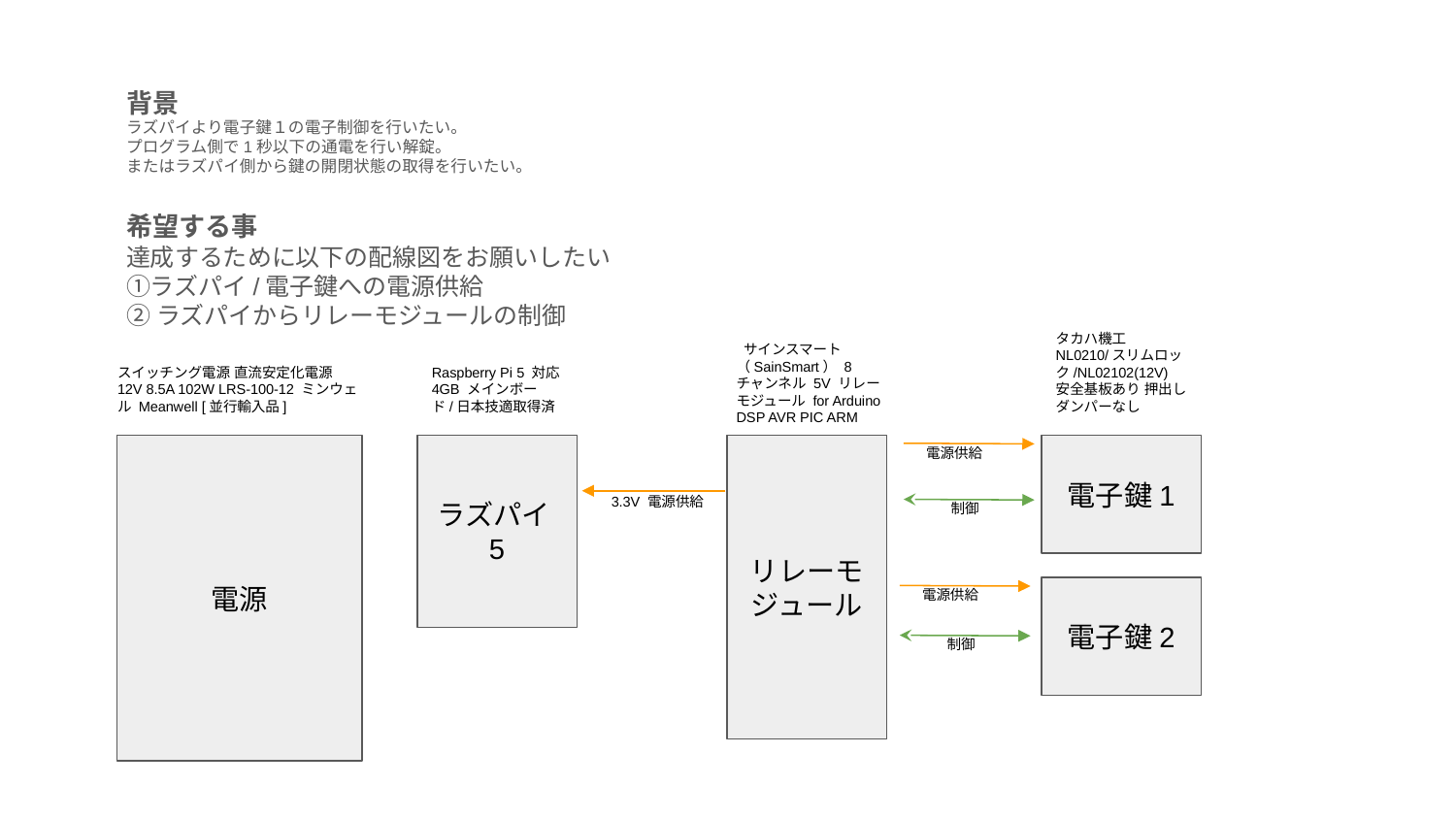

背景
ラズパイより電子鍵１の電子制御を行いたい。
プログラム側で1秒以下の通電を行い解錠。
またはラズパイ側から鍵の開閉状態の取得を行いたい。
希望する事
達成するために以下の配線図をお願いしたい
①ラズパイ/電子鍵への電源供給
②ラズパイからリレーモジュールの制御
タカハ機工　NL0210/スリムロック/NL02102(12V)
安全基板あり 押出しダンパーなし
 サインスマート（SainSmart） 8チャンネル 5V リレーモジュール for Arduino DSP AVR PIC ARM
スイッチング電源 直流安定化電源 12V 8.5A 102W LRS-100-12 ミンウェル Meanwell [並行輸入品]
Raspberry Pi 5 対応 4GB メインボード/日本技適取得済
電源
ラズパイ5
リレーモジュール
電子鍵1
電源供給
3.3V 電源供給
制御
電子鍵2
電源供給
制御